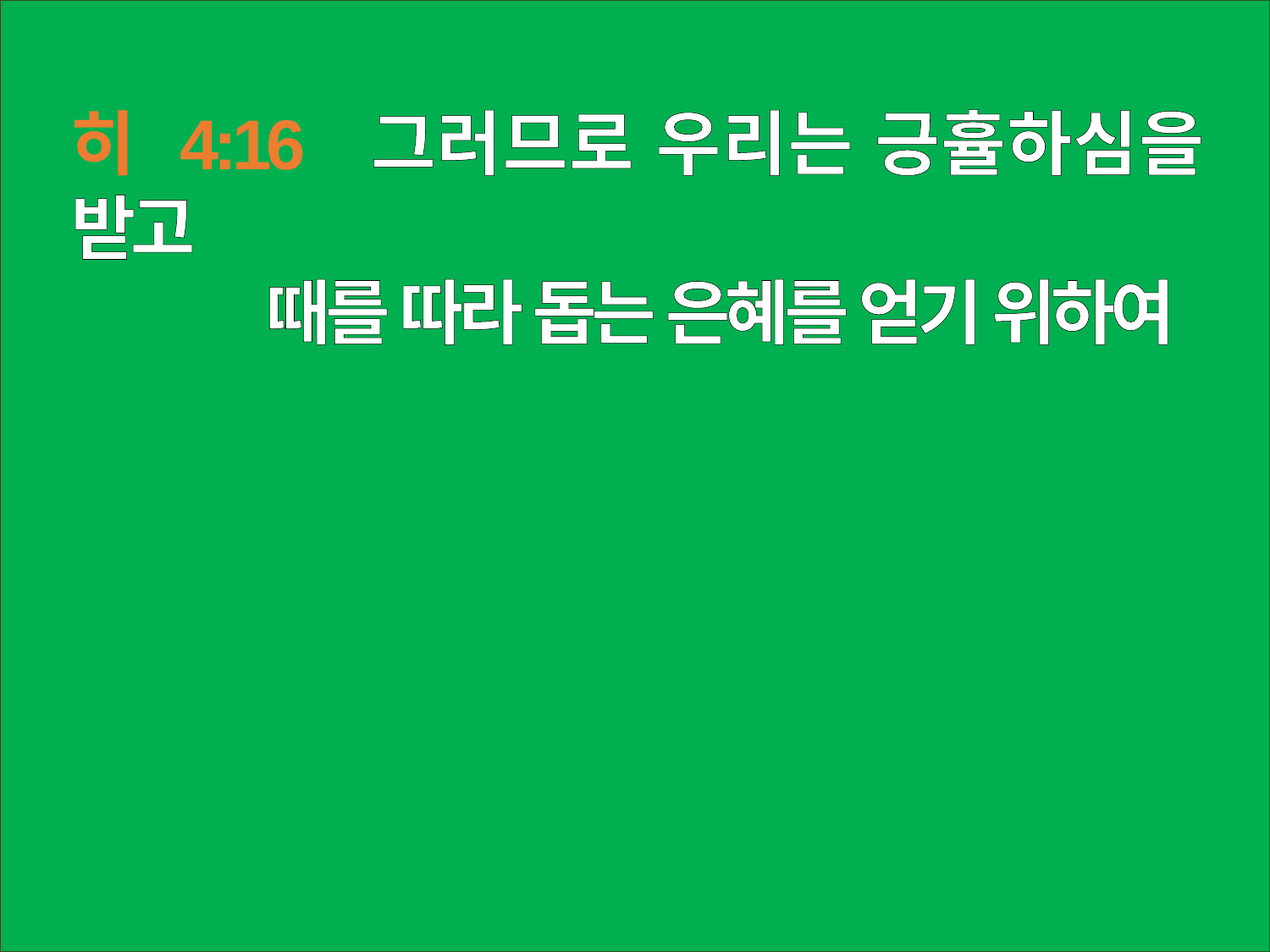

히 4:16  그러므로 우리는 긍휼하심을 받고
            때를 따라 돕는 은혜를 얻기 위하여